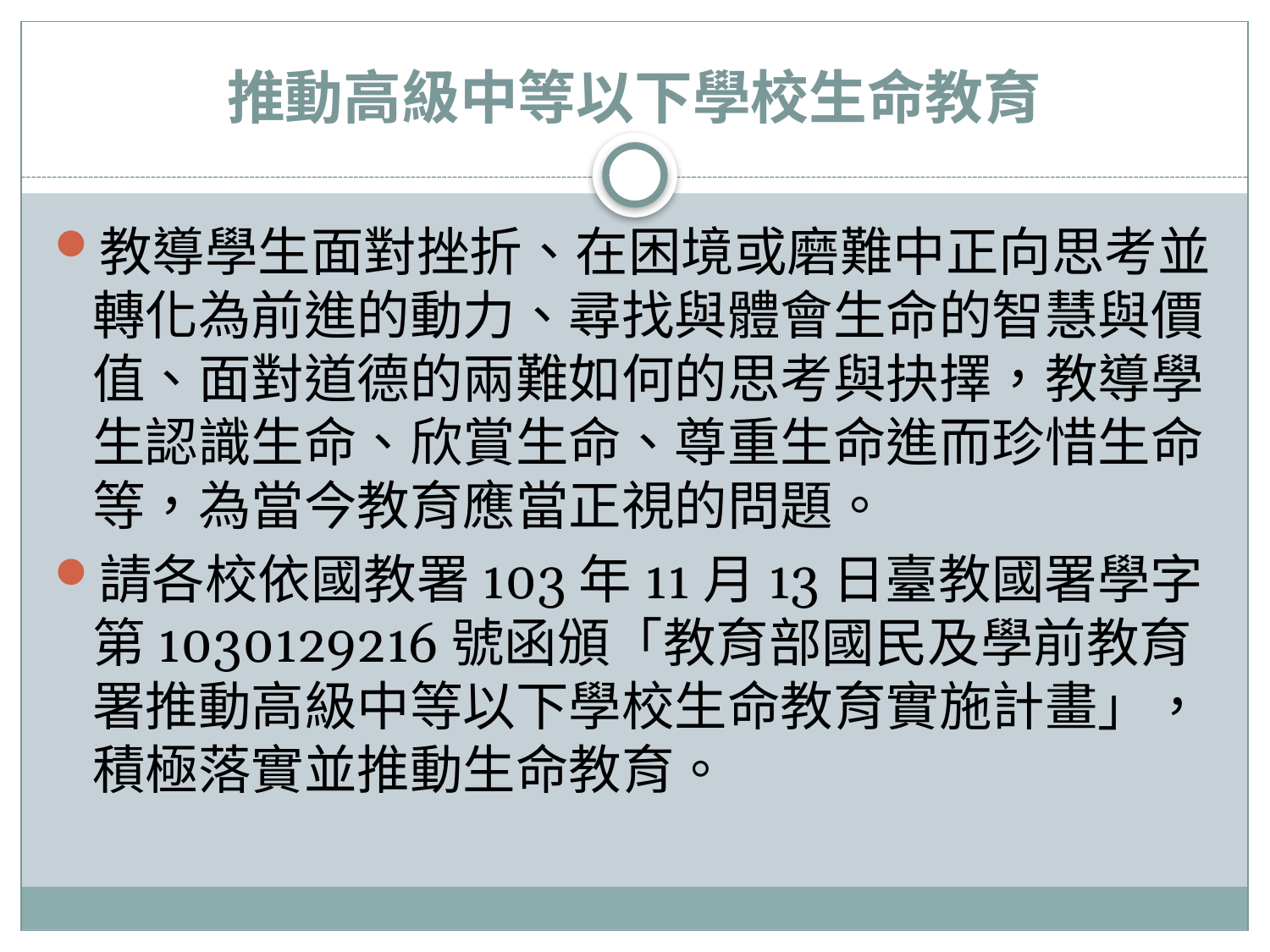

# 推動高級中等以下學校生命教育
教導學生面對挫折、在困境或磨難中正向思考並轉化為前進的動力、尋找與體會生命的智慧與價值、面對道德的兩難如何的思考與抉擇，教導學生認識生命、欣賞生命、尊重生命進而珍惜生命等，為當今教育應當正視的問題。
請各校依國教署103年11月13日臺教國署學字第1030129216號函頒「教育部國民及學前教育署推動高級中等以下學校生命教育實施計畫」，積極落實並推動生命教育。